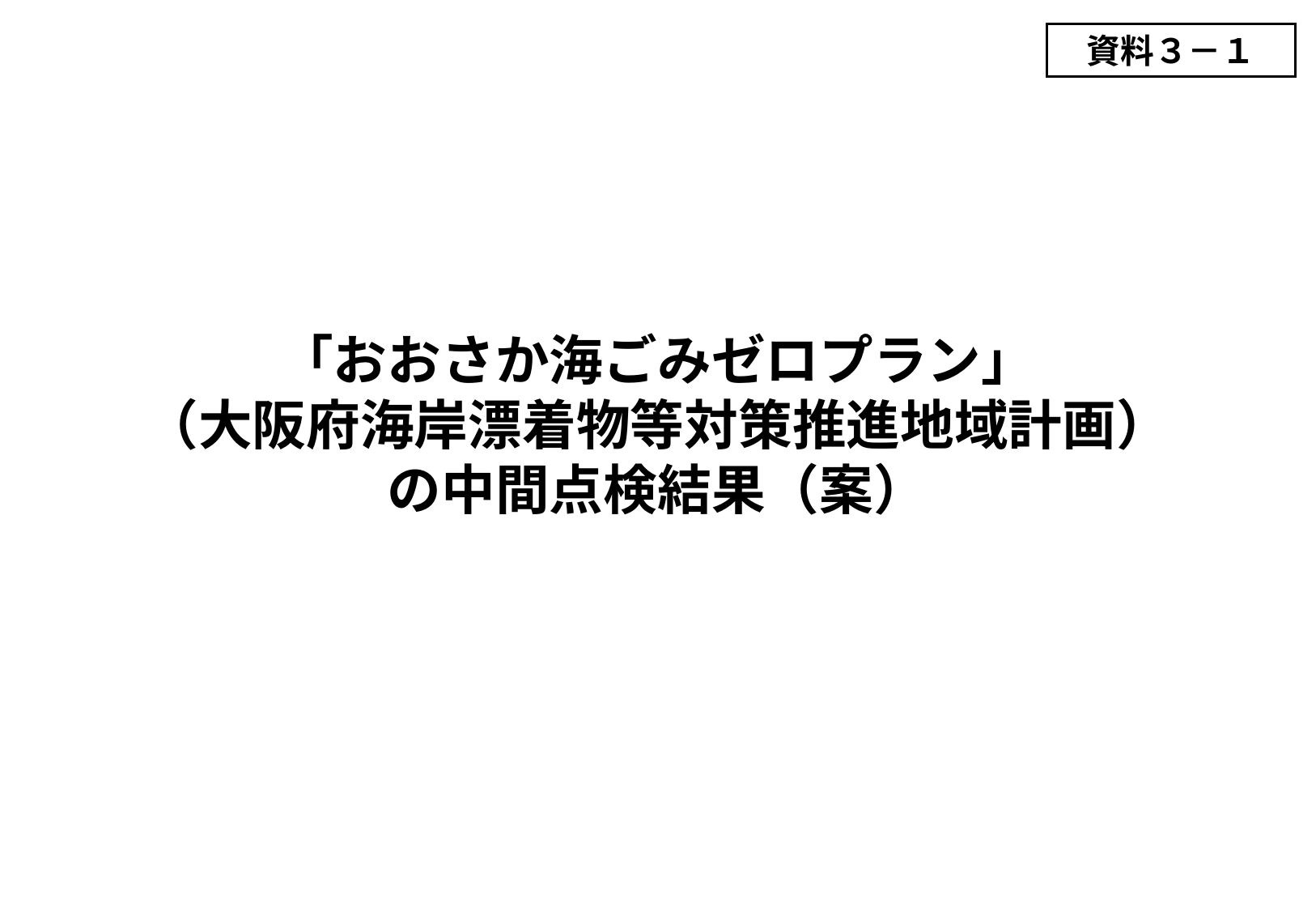

資料３－１
# 「おおさか海ごみゼロプラン」 （大阪府海岸漂着物等対策推進地域計画） の中間点検結果（案）